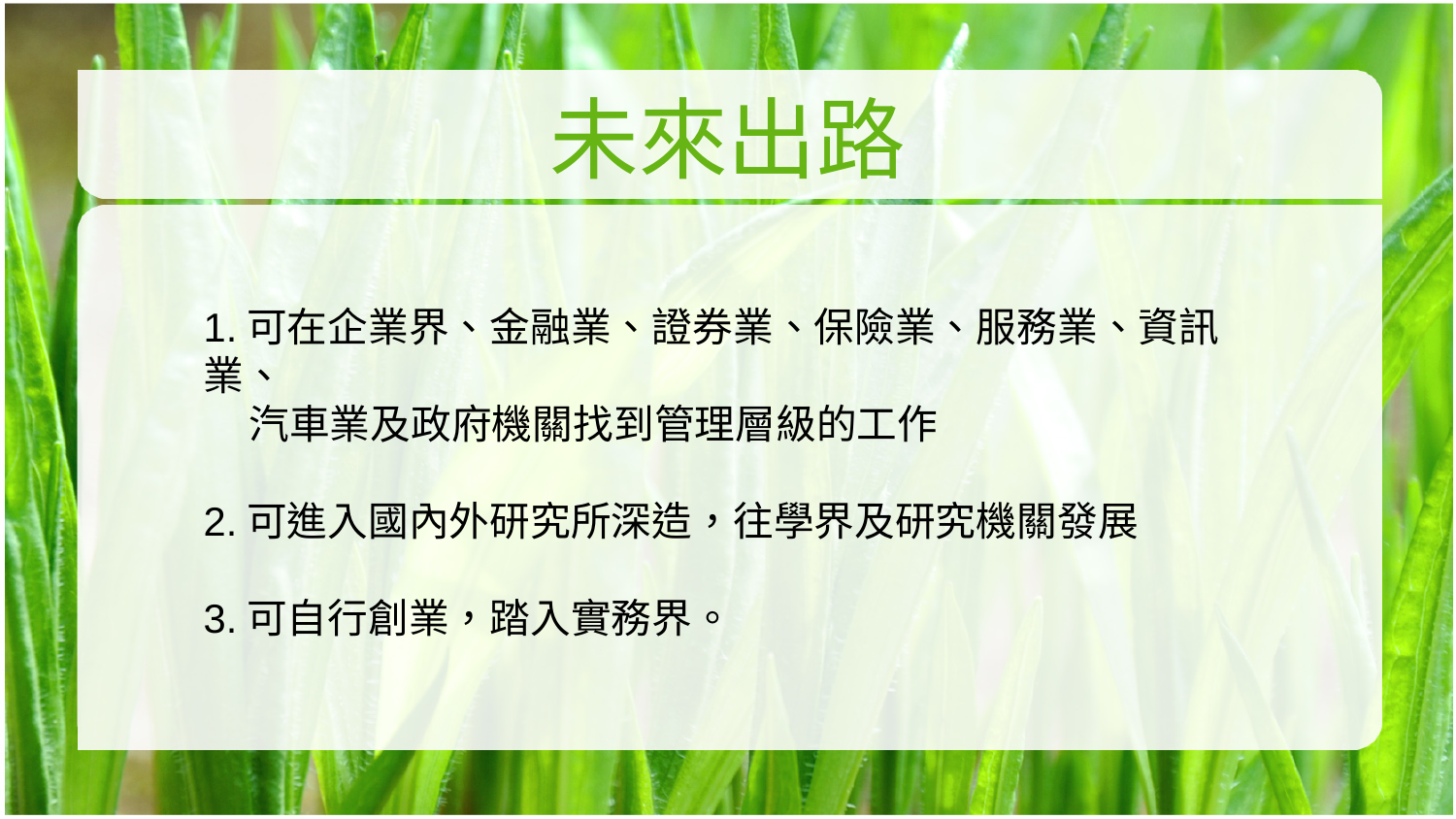

# 未來出路
1.可在企業界、金融業、證券業、保險業、服務業、資訊業、
    汽車業及政府機關找到管理層級的工作
2.可進入國內外研究所深造，往學界及研究機關發展

3.可自行創業，踏入實務界。